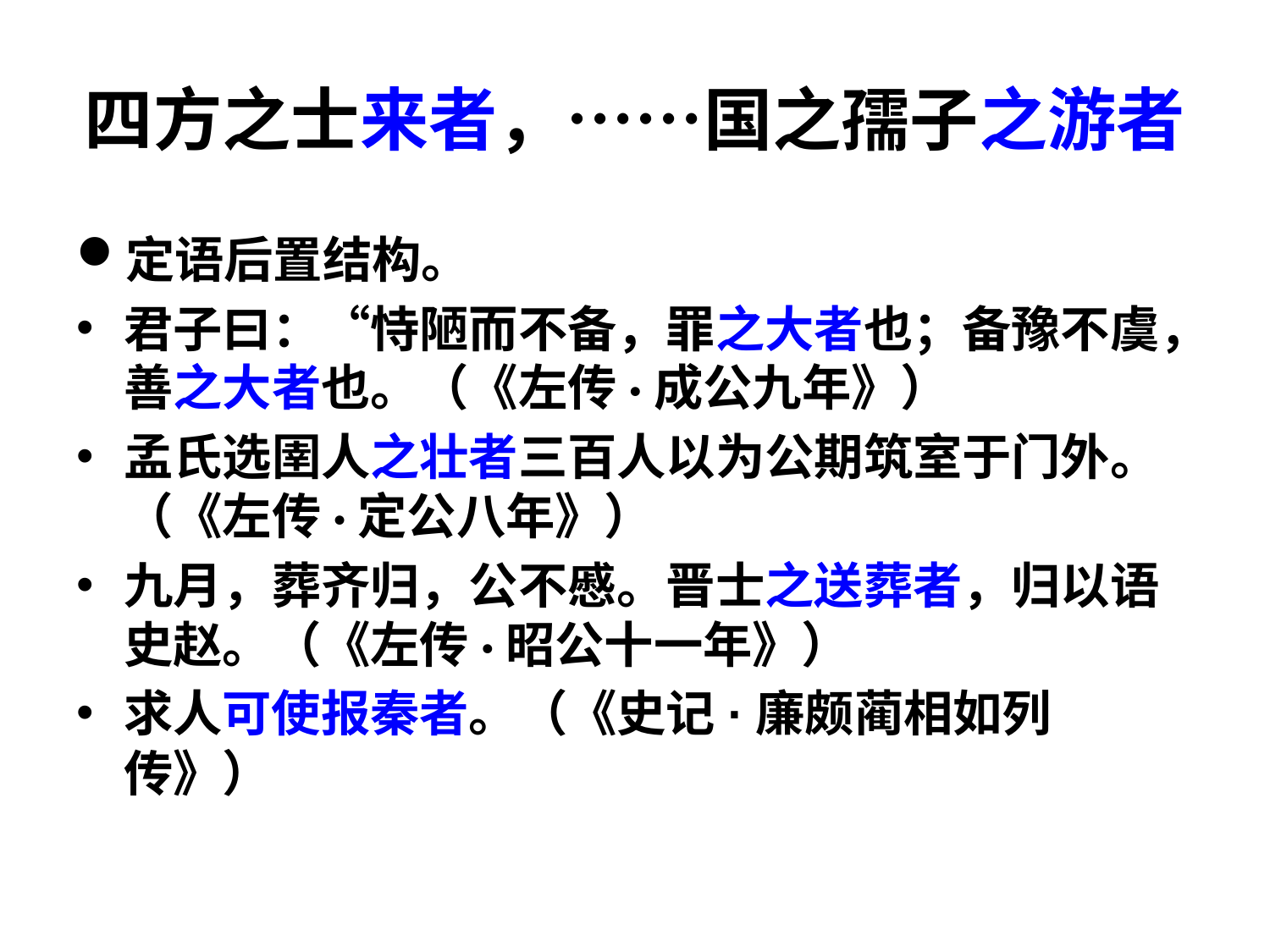

# 四方之士来者，……国之孺子之游者
定语后置结构。
君子曰：“恃陋而不备，罪之大者也；备豫不虞，善之大者也。（《左传·成公九年》）
孟氏选圉人之壮者三百人以为公期筑室于门外。（《左传·定公八年》）
九月，葬齐归，公不慼。晋士之送葬者，归以语史赵。（《左传·昭公十一年》）
求人可使报秦者。（《史记·廉颇蔺相如列传》）